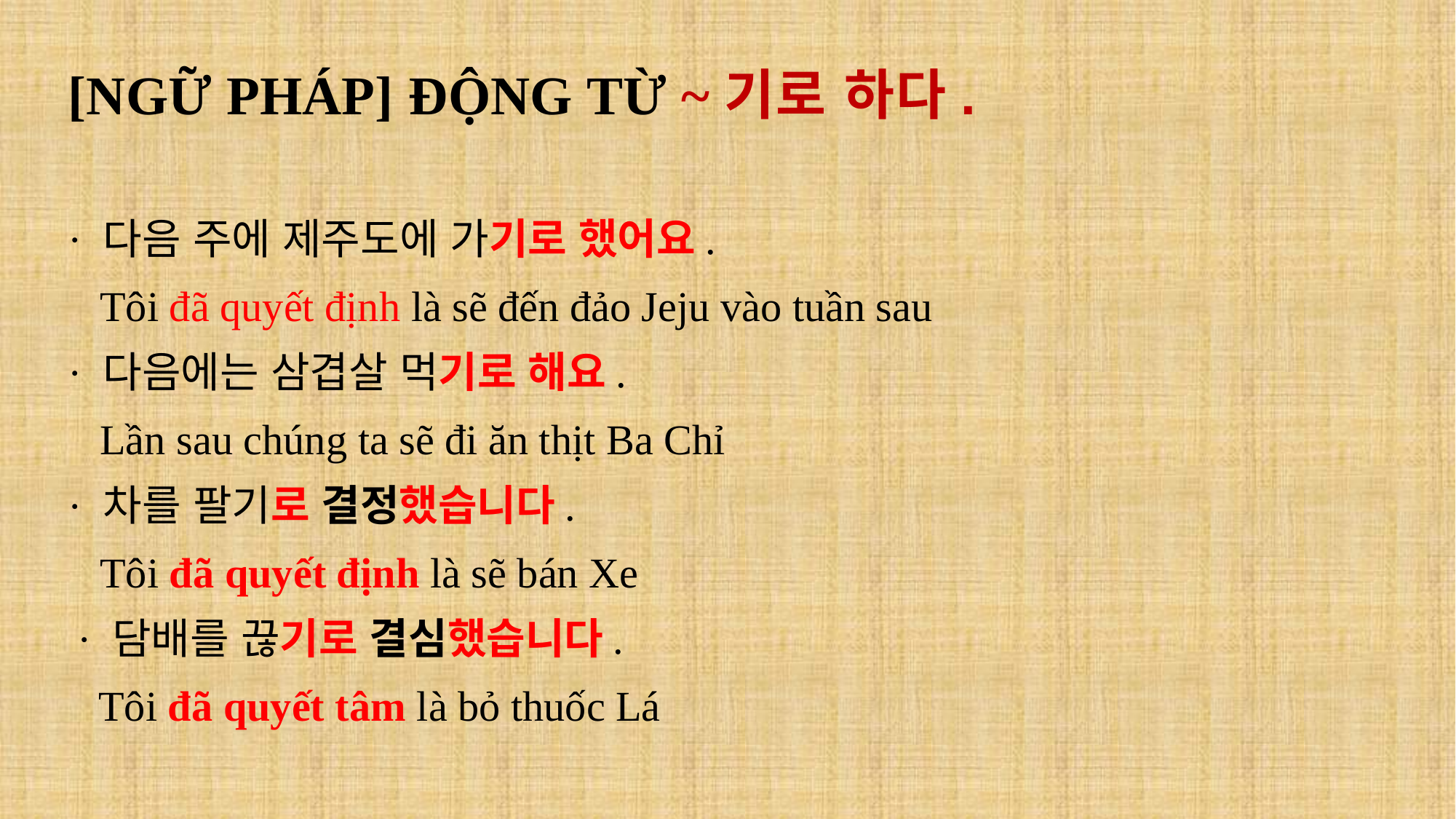

[NGỮ PHÁP] ĐỘNG TỪ ~기로 하다.
· 다음 주에 제주도에 가기로 했어요.
   Tôi đã quyết định là sẽ đến đảo Jeju vào tuần sau
· 다음에는 삼겹살 먹기로 해요.
   Lần sau chúng ta sẽ đi ăn thịt Ba Chỉ
· 차를 팔기로 결정했습니다.
   Tôi đã quyết định là sẽ bán Xe
· 담배를 끊기로 결심했습니다.
  Tôi đã quyết tâm là bỏ thuốc Lá